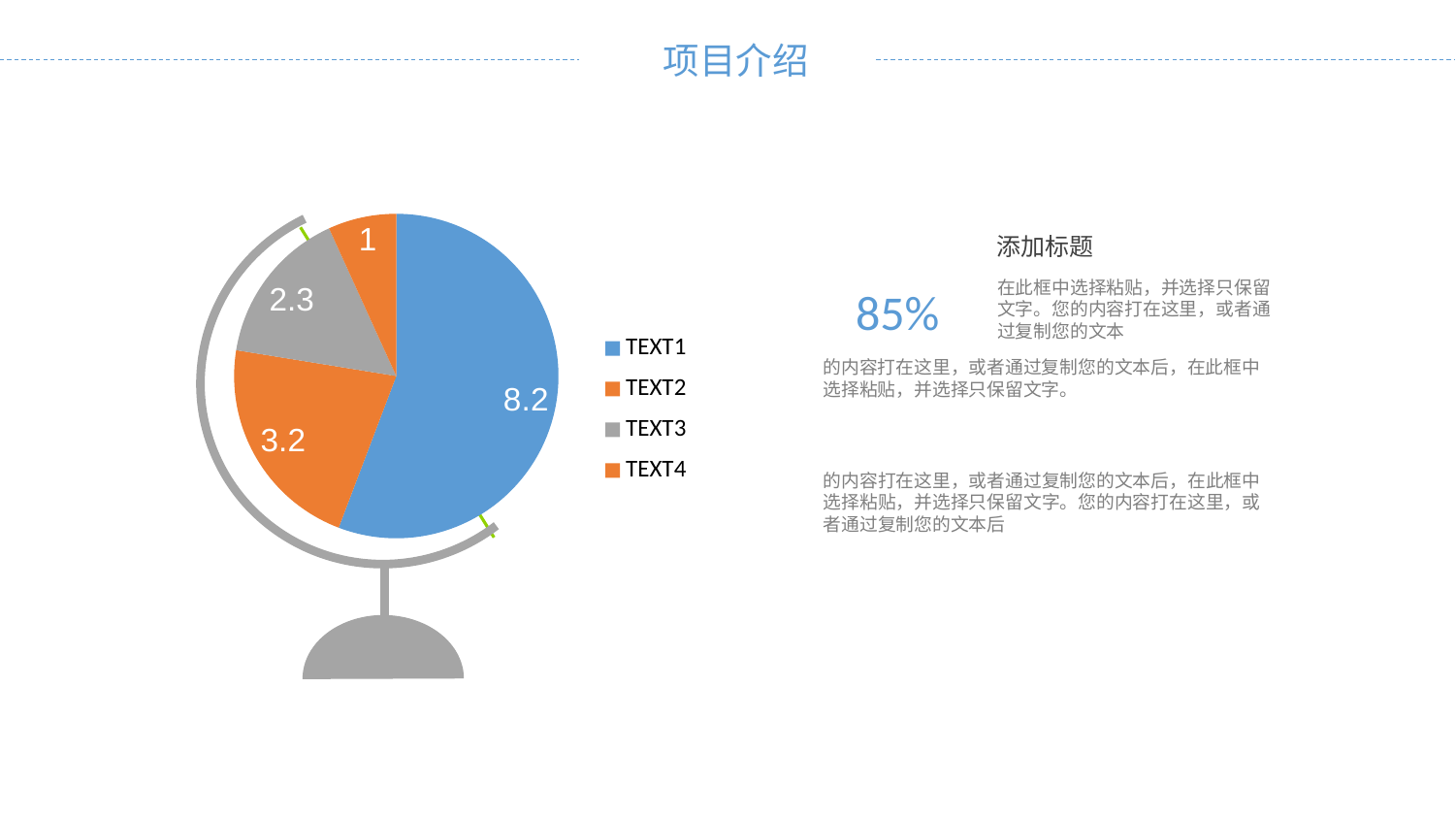

### Chart

| Category | 销售额 |
|---|---|
| TEXT1 | 8.2 |
| TEXT2 | 3.2 |
| TEXT3 | 2.3 |
| TEXT4 | 1.0 |

添加标题
在此框中选择粘贴，并选择只保留文字。您的内容打在这里，或者通过复制您的文本
85%
的内容打在这里，或者通过复制您的文本后，在此框中选择粘贴，并选择只保留文字。
的内容打在这里，或者通过复制您的文本后，在此框中选择粘贴，并选择只保留文字。您的内容打在这里，或者通过复制您的文本后